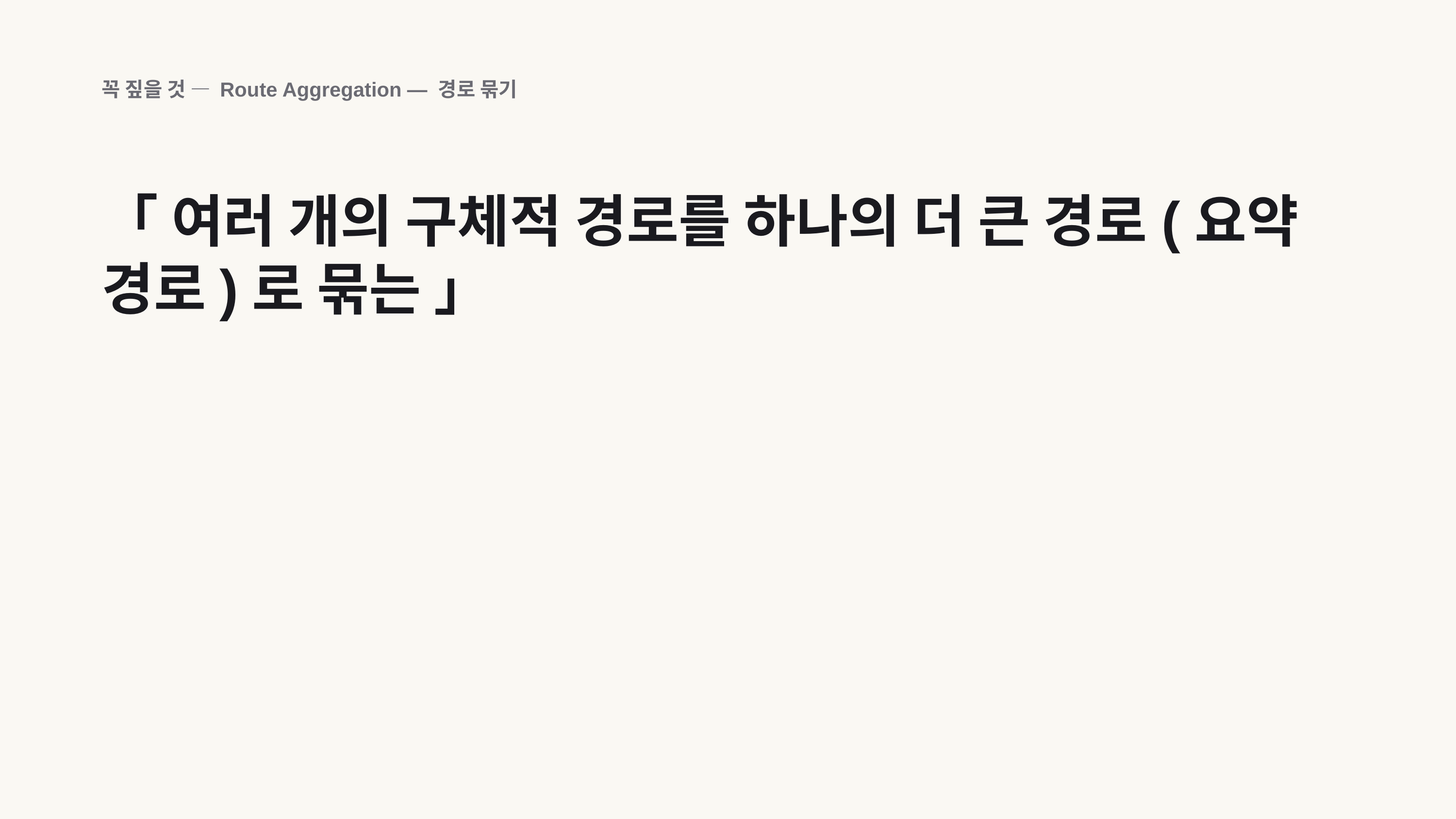

꼭 짚을 것 — Route Aggregation — 경로 묶기
「 여러 개의 구체적 경로를 하나의 더 큰 경로(요약 경로)로 묶는 」